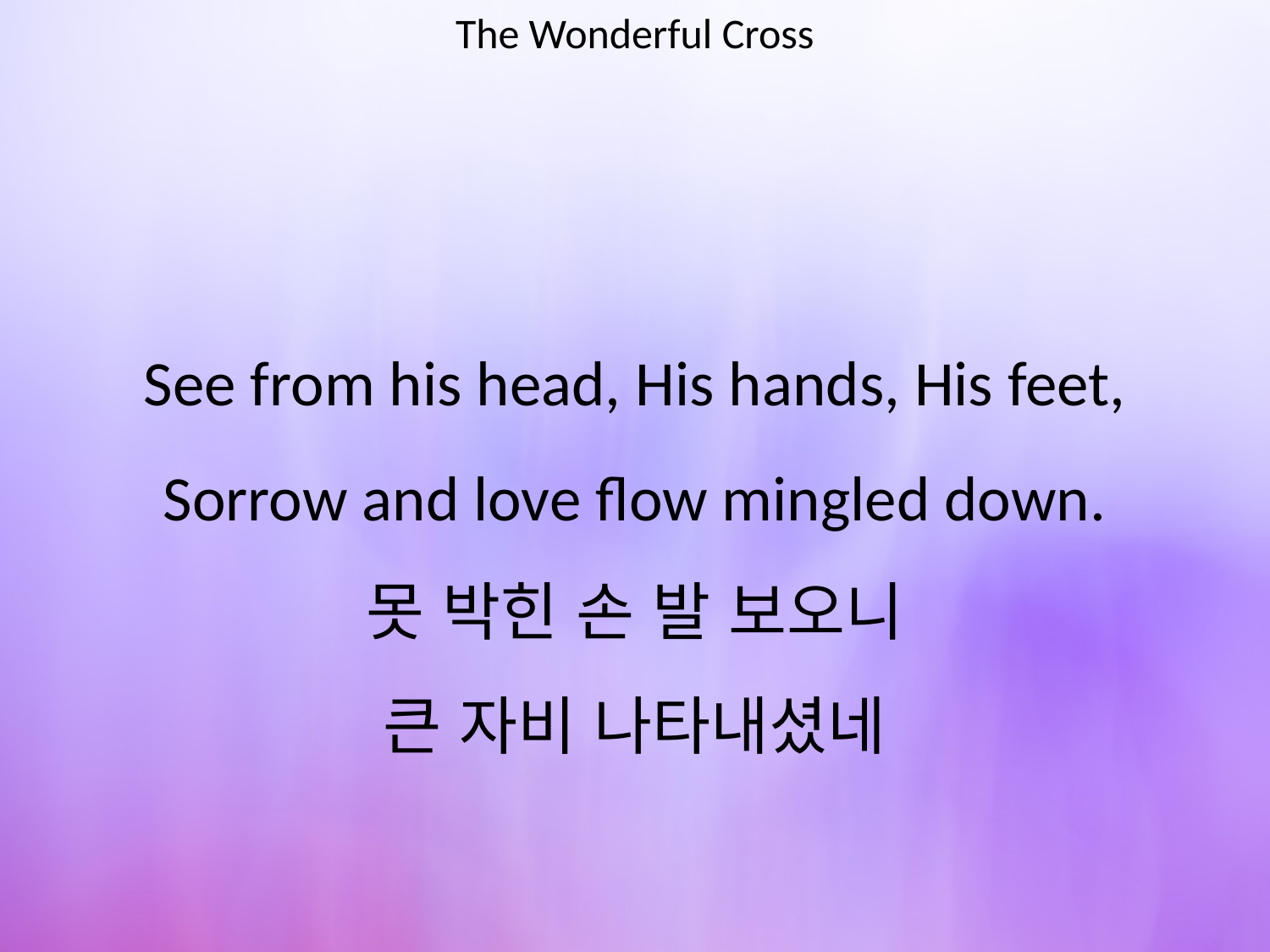

The Wonderful Cross
#
See from his head, His hands, His feet,
Sorrow and love flow mingled down.
못 박힌 손 발 보오니
큰 자비 나타내셨네